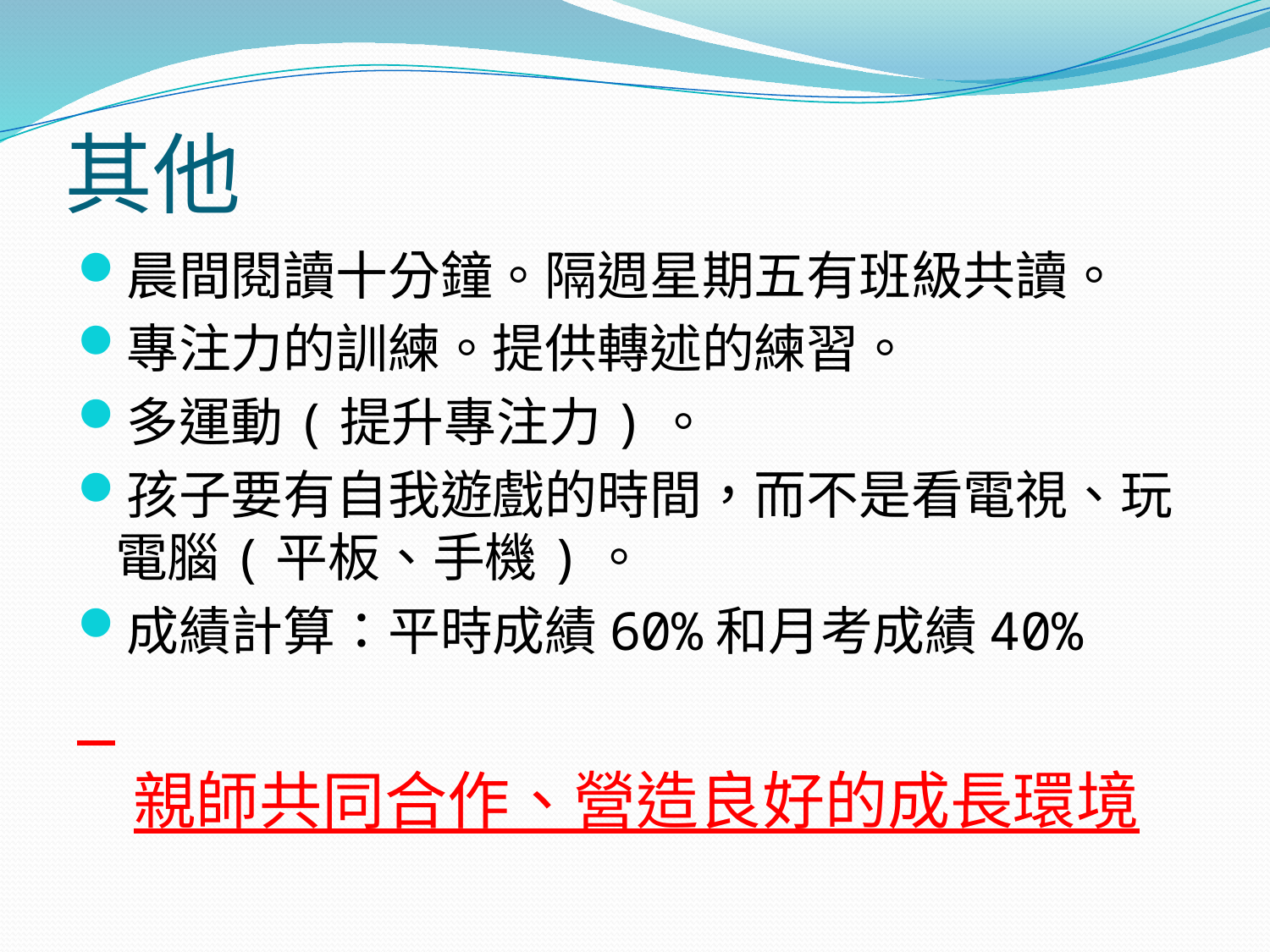

# 其他
晨間閱讀十分鐘。隔週星期五有班級共讀。
專注力的訓練。提供轉述的練習。
多運動(提升專注力)。
孩子要有自我遊戲的時間，而不是看電視、玩電腦(平板、手機)。
成績計算：平時成績60%和月考成績40%

親師共同合作、營造良好的成長環境